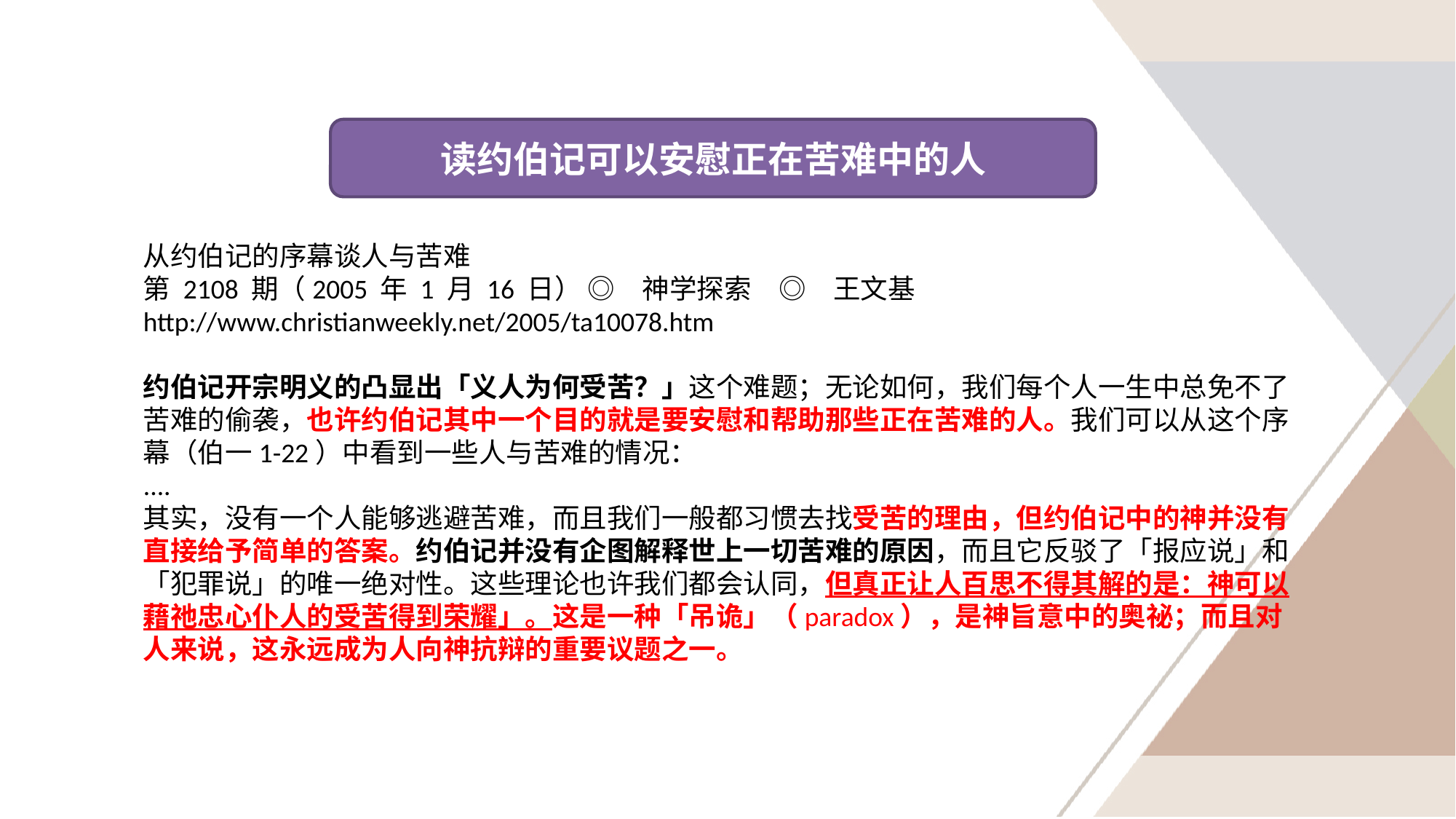

读约伯记可以安慰正在苦难中的人
从约伯记的序幕谈人与苦难
第 2108 期（2005 年 1 月 16 日） ◎　神学探索　◎　王文基
http://www.christianweekly.net/2005/ta10078.htm

约伯记开宗明义的凸显出「义人为何受苦？」这个难题；无论如何，我们每个人一生中总免不了苦难的偷袭，也许约伯记其中一个目的就是要安慰和帮助那些正在苦难的人。我们可以从这个序幕（伯一1-22）中看到一些人与苦难的情况：
....
其实，没有一个人能够逃避苦难，而且我们一般都习惯去找受苦的理由，但约伯记中的神并没有直接给予简单的答案。约伯记并没有企图解释世上一切苦难的原因，而且它反驳了「报应说」和「犯罪说」的唯一绝对性。这些理论也许我们都会认同，但真正让人百思不得其解的是：神可以藉祂忠心仆人的受苦得到荣耀」。这是一种「吊诡」（paradox），是神旨意中的奥祕；而且对人来说，这永远成为人向神抗辩的重要议题之一。